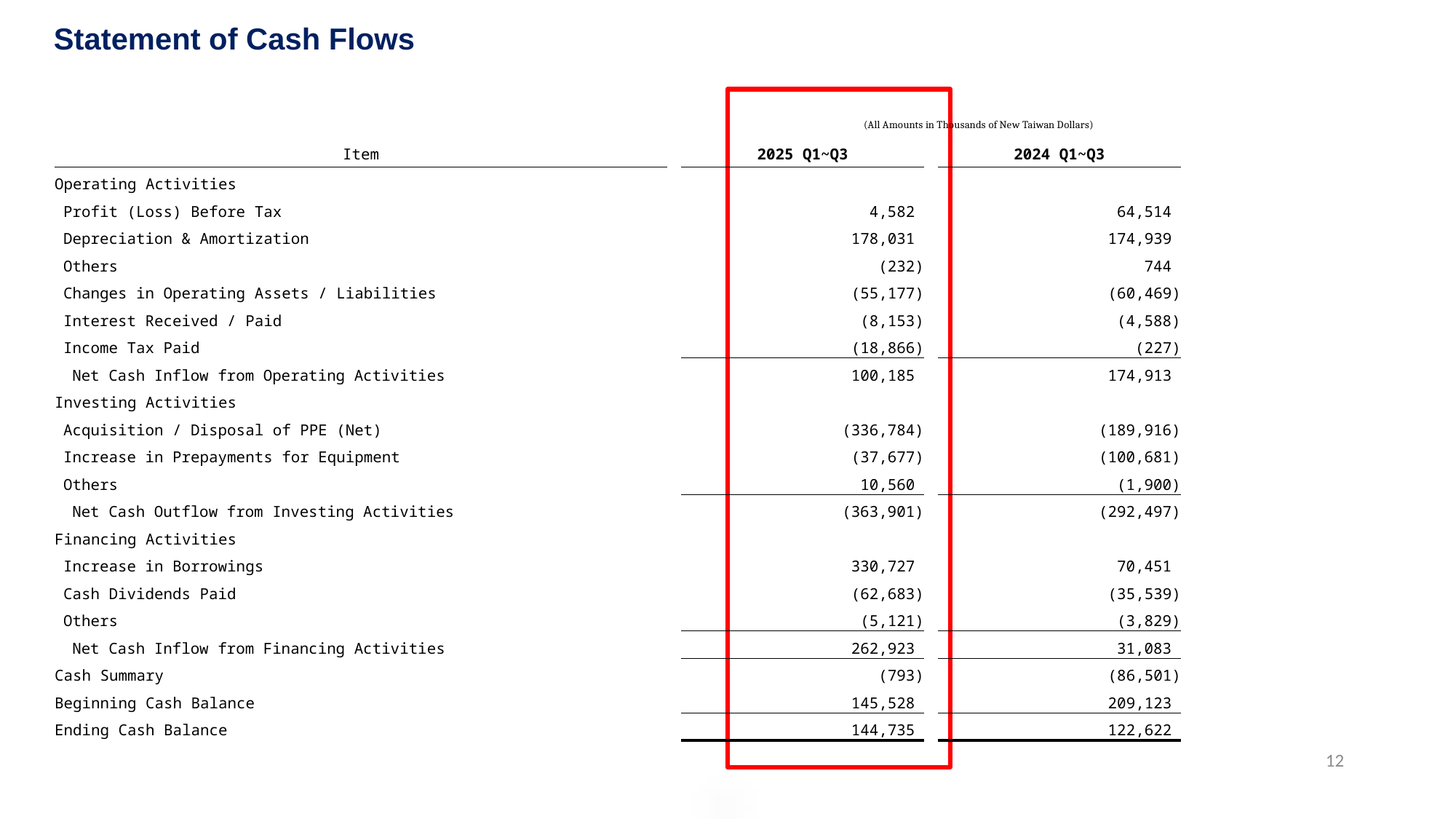

# 現金流量表
Statement of Cash Flows

|  |  | (All Amounts in Thousands of New Taiwan Dollars) |  |  |  |
| --- | --- | --- | --- | --- | --- |
| Item |  | 2025 Q1~Q3 |  | 2024 Q1~Q3 |  |
| Operating Activities |  |  |  |  |  |
| Profit (Loss) Before Tax |  | 4,582 |  | 64,514 |  |
| Depreciation & Amortization |  | 178,031 |  | 174,939 |  |
| Others |  | (232) |  | 744 |  |
| Changes in Operating Assets / Liabilities |  | (55,177) |  | (60,469) |  |
| Interest Received / Paid |  | (8,153) |  | (4,588) |  |
| Income Tax Paid |  | (18,866) |  | (227) |  |
| Net Cash Inflow from Operating Activities |  | 100,185 |  | 174,913 |  |
| Investing Activities |  |  |  |  |  |
| Acquisition / Disposal of PPE (Net) |  | (336,784) |  | (189,916) |  |
| Increase in Prepayments for Equipment |  | (37,677) |  | (100,681) |  |
| Others |  | 10,560 |  | (1,900) |  |
| Net Cash Outflow from Investing Activities |  | (363,901) |  | (292,497) |  |
| Financing Activities |  |  |  |  |  |
| Increase in Borrowings |  | 330,727 |  | 70,451 |  |
| Cash Dividends Paid |  | (62,683) |  | (35,539) |  |
| Others |  | (5,121) |  | (3,829) |  |
| Net Cash Inflow from Financing Activities |  | 262,923 |  | 31,083 |  |
| Cash Summary |  | (793) |  | (86,501) |  |
| Beginning Cash Balance |  | 145,528 |  | 209,123 |  |
| Ending Cash Balance |  | 144,735 |  | 122,622 |  |
12